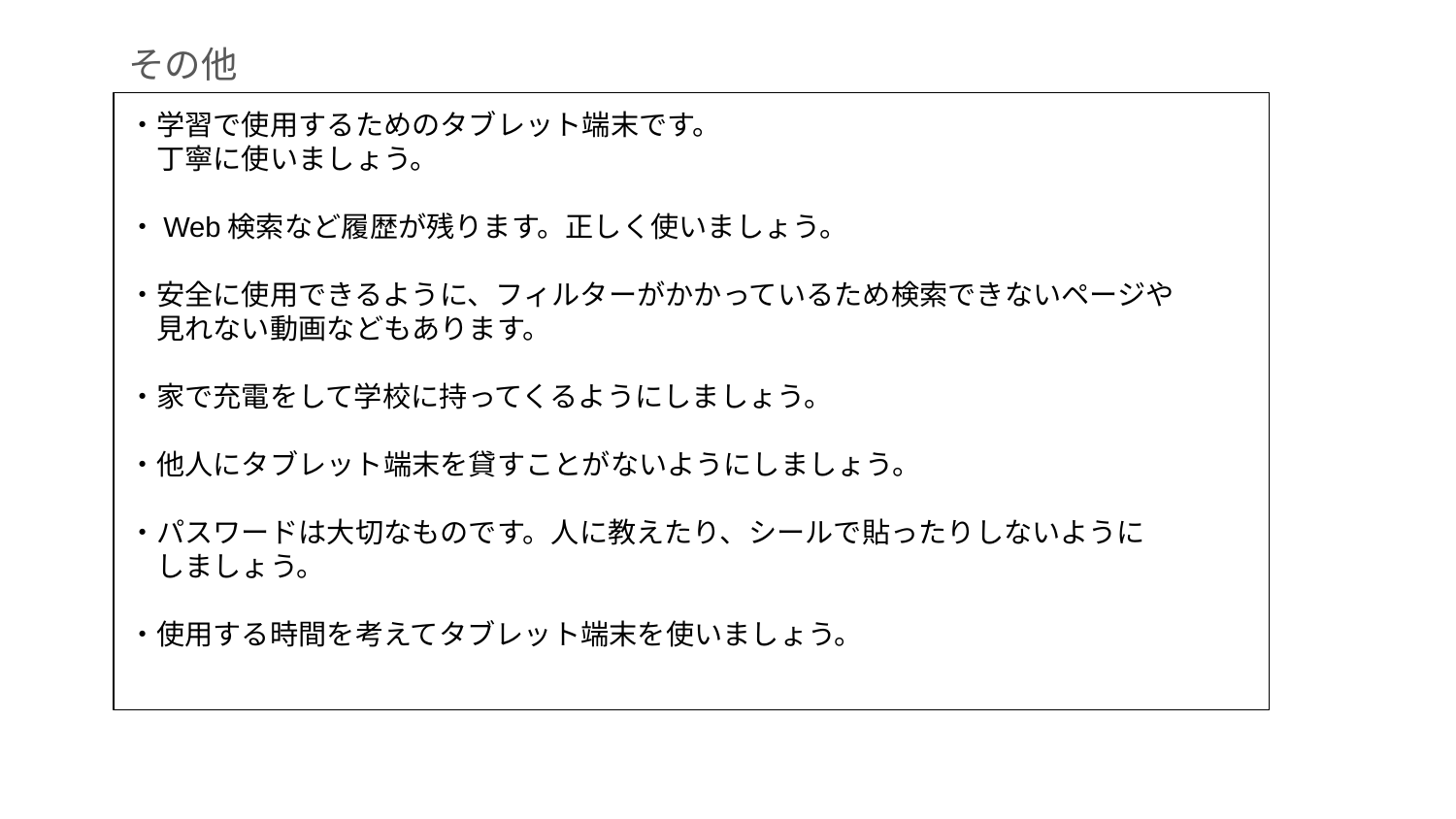

その他
・学習で使用するためのタブレット端末です。
　丁寧に使いましょう。

・Web検索など履歴が残ります。正しく使いましょう。

・安全に使用できるように、フィルターがかかっているため検索できないページや
　見れない動画などもあります。

・家で充電をして学校に持ってくるようにしましょう。

・他人にタブレット端末を貸すことがないようにしましょう。

・パスワードは大切なものです。人に教えたり、シールで貼ったりしないように
　しましょう。

・使用する時間を考えてタブレット端末を使いましょう。